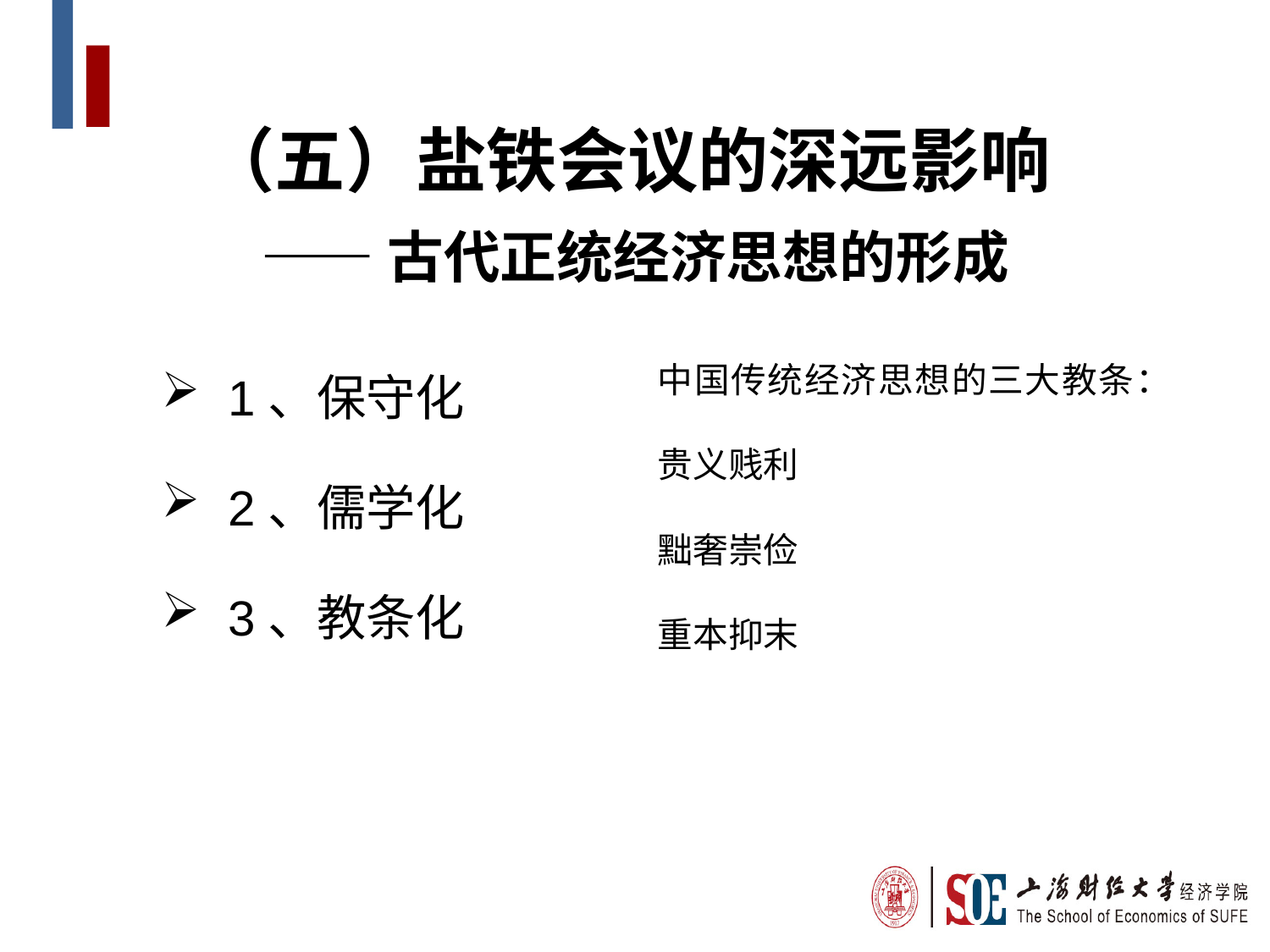

（五）盐铁会议的深远影响
——古代正统经济思想的形成
  1、保守化
  2、儒学化
  3、教条化
中国传统经济思想的三大教条：
贵义贱利
黜奢崇俭
重本抑末